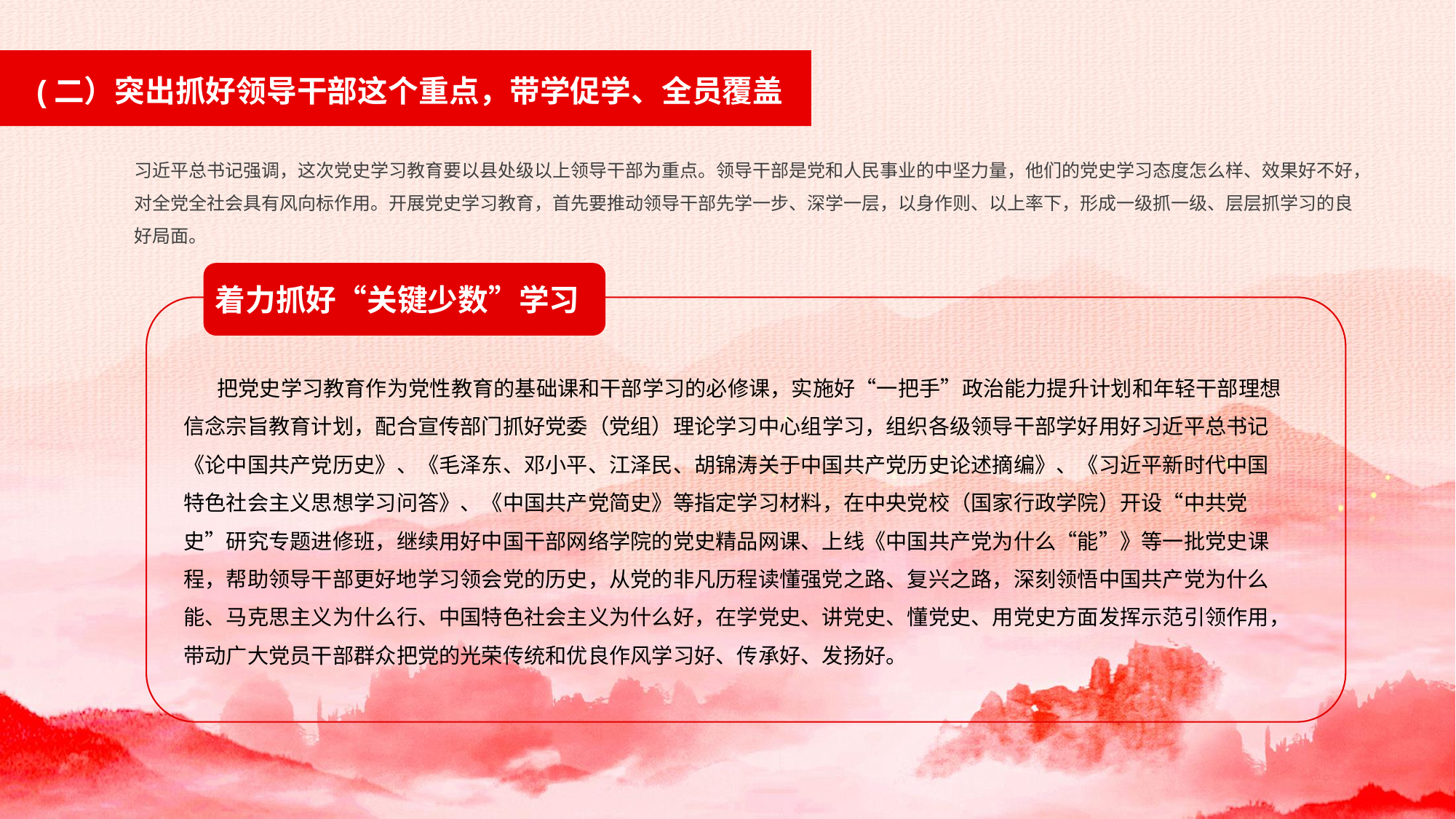

(二）突出抓好领导干部这个重点，带学促学、全员覆盖
习近平总书记强调，这次党史学习教育要以县处级以上领导干部为重点。领导干部是党和人民事业的中坚力量，他们的党史学习态度怎么样、效果好不好，对全党全社会具有风向标作用。开展党史学习教育，首先要推动领导干部先学一步、深学一层，以身作则、以上率下，形成一级抓一级、层层抓学习的良好局面。

着力抓好“关键少数”学习

      把党史学习教育作为党性教育的基础课和干部学习的必修课，实施好“一把手”政治能力提升计划和年轻干部理想信念宗旨教育计划，配合宣传部门抓好党委（党组）理论学习中心组学习，组织各级领导干部学好用好习近平总书记《论中国共产党历史》、《毛泽东、邓小平、江泽民、胡锦涛关于中国共产党历史论述摘编》、《习近平新时代中国特色社会主义思想学习问答》、《中国共产党简史》等指定学习材料，在中央党校（国家行政学院）开设“中共党史”研究专题进修班，继续用好中国干部网络学院的党史精品网课、上线《中国共产党为什么“能”》等一批党史课程，帮助领导干部更好地学习领会党的历史，从党的非凡历程读懂强党之路、复兴之路，深刻领悟中国共产党为什么能、马克思主义为什么行、中国特色社会主义为什么好，在学党史、讲党史、懂党史、用党史方面发挥示范引领作用，带动广大党员干部群众把党的光荣传统和优良作风学习好、传承好、发扬好。